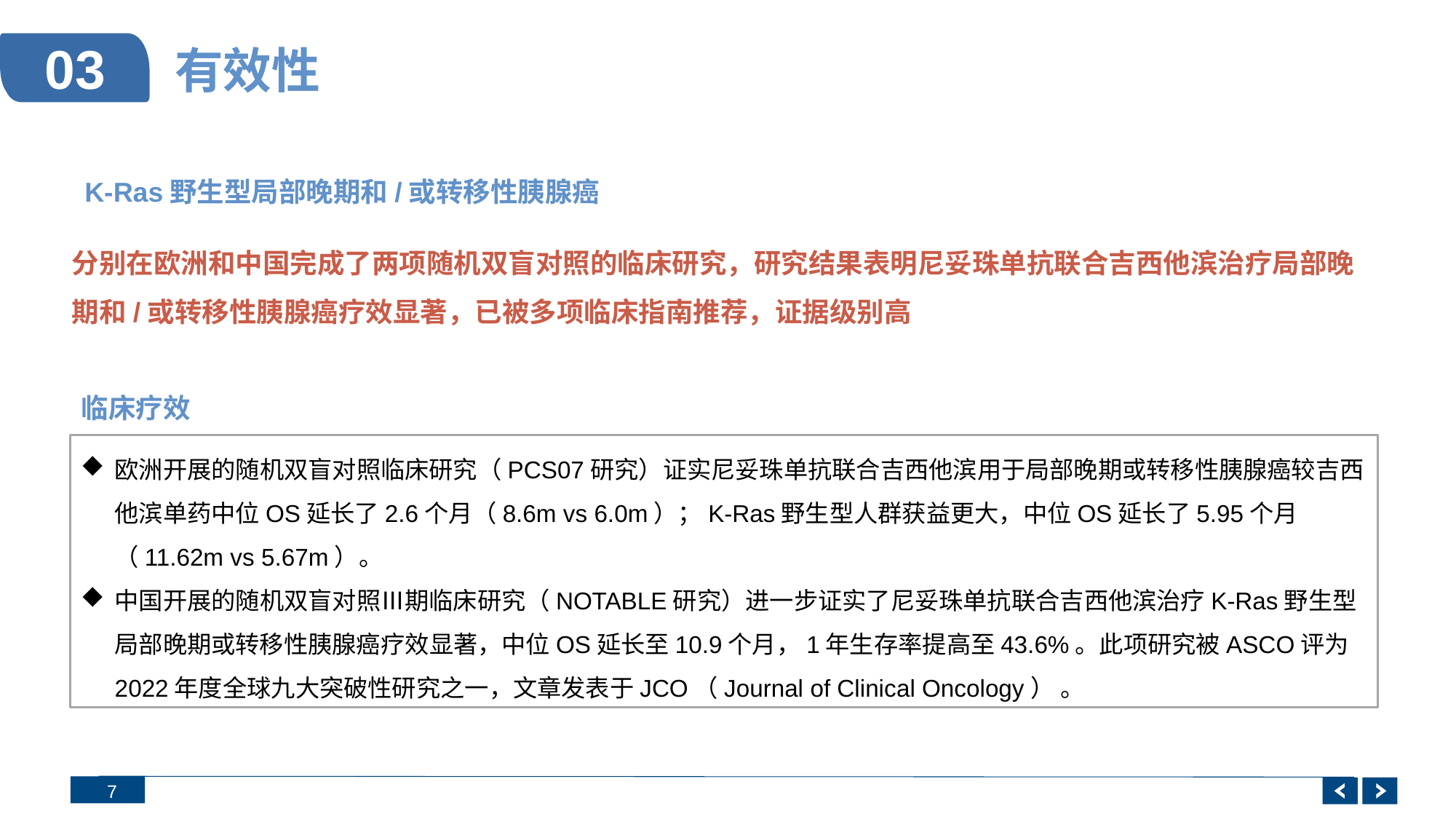

# 有效性
03
K-Ras野生型局部晚期和/或转移性胰腺癌
分别在欧洲和中国完成了两项随机双盲对照的临床研究，研究结果表明尼妥珠单抗联合吉西他滨治疗局部晚期和/或转移性胰腺癌疗效显著，已被多项临床指南推荐，证据级别高
临床疗效
欧洲开展的随机双盲对照临床研究（PCS07研究）证实尼妥珠单抗联合吉西他滨用于局部晚期或转移性胰腺癌较吉西他滨单药中位OS延长了2.6个月（8.6m vs 6.0m）；K-Ras野生型人群获益更大，中位OS延长了5.95个月（11.62m vs 5.67m）。
中国开展的随机双盲对照Ⅲ期临床研究（NOTABLE研究）进一步证实了尼妥珠单抗联合吉西他滨治疗K-Ras野生型局部晚期或转移性胰腺癌疗效显著，中位OS延长至10.9个月，1年生存率提高至43.6%。此项研究被ASCO评为2022年度全球九大突破性研究之一，文章发表于JCO（Journal of Clinical Oncology） 。